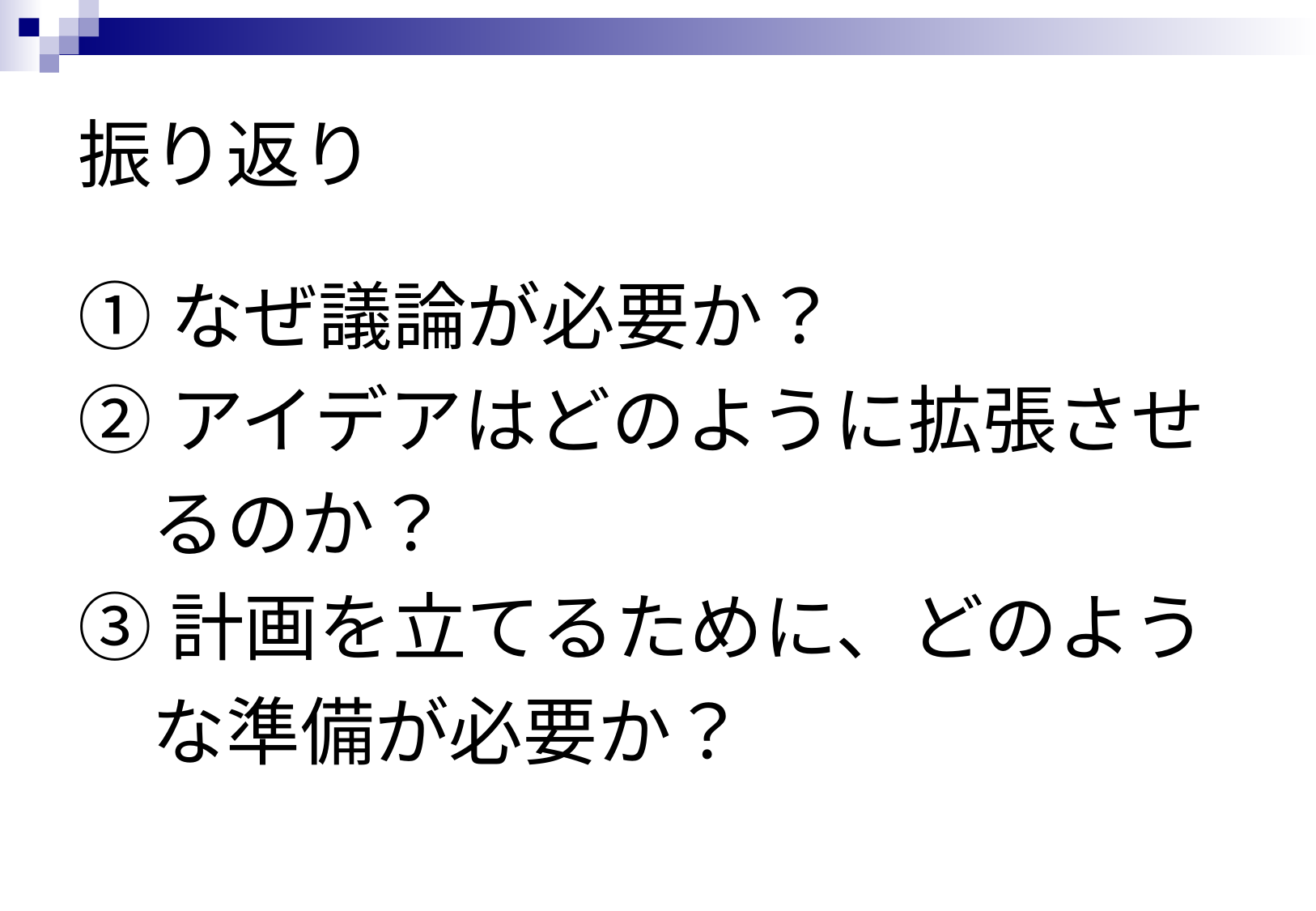

# 振り返り
①なぜ議論が必要か？
②アイデアはどのように拡張させ
　るのか？
③計画を立てるために、どのよう
　な準備が必要か？